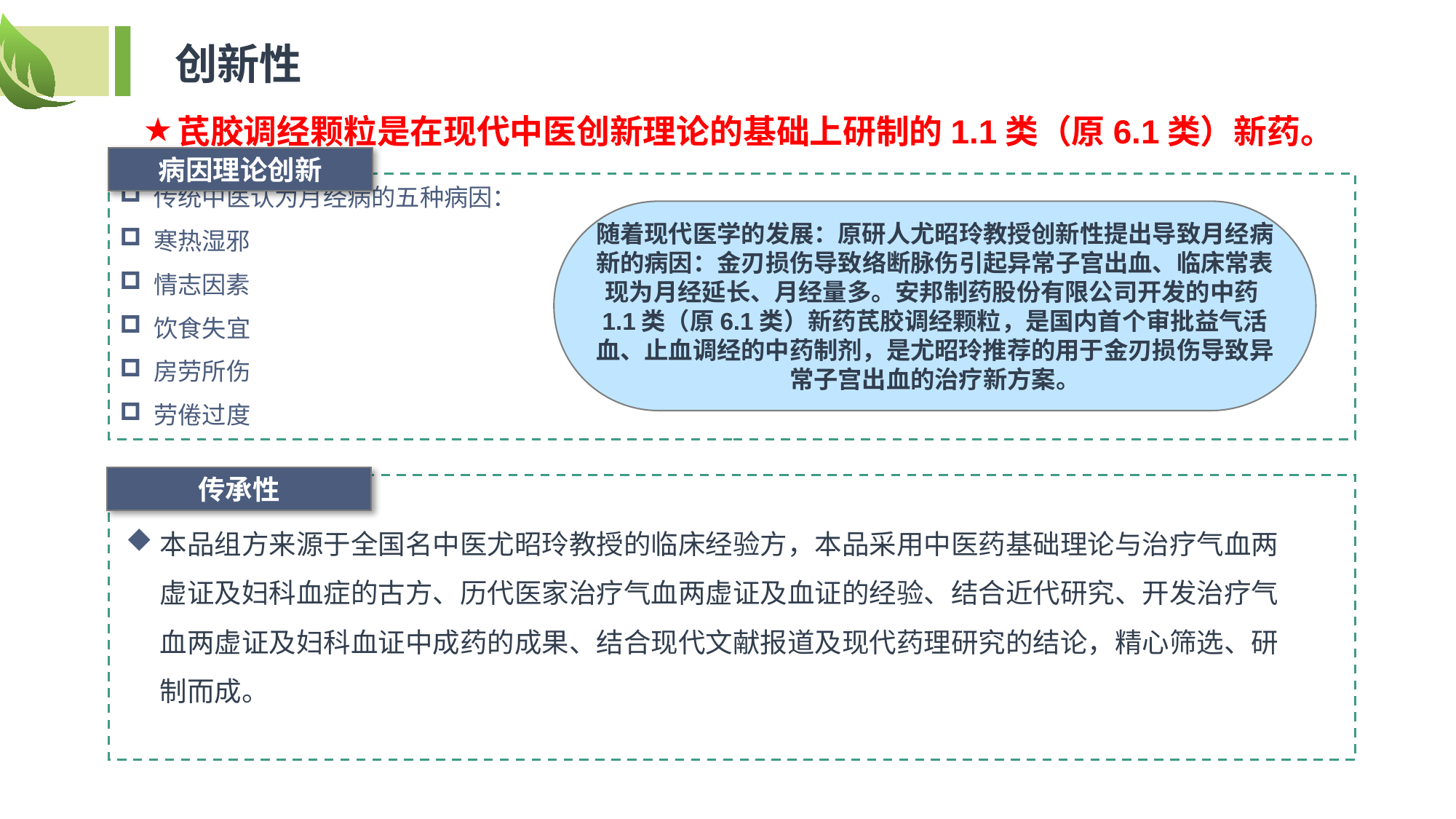

创新性
芪胶调经颗粒是在现代中医创新理论的基础上研制的1.1类（原6.1类）新药。
病因理论创新

传统中医认为月经病的五种病因：
寒热湿邪
情志因素
饮食失宜
房劳所伤
劳倦过度

随着现代医学的发展：原研人尤昭玲教授创新性提出导致月经病新的病因：金刃损伤导致络断脉伤引起异常子宫出血、临床常表现为月经延长、月经量多。安邦制药股份有限公司开发的中药1.1类（原6.1类）新药芪胶调经颗粒，是国内首个审批益气活血、止血调经的中药制剂，是尤昭玲推荐的用于金刃损伤导致异常子宫出血的治疗新方案。
传承性

本品组方来源于全国名中医尤昭玲教授的临床经验方，本品采用中医药基础理论与治疗气血两虚证及妇科血症的古方、历代医家治疗气血两虚证及血证的经验、结合近代研究、开发治疗气血两虚证及妇科血证中成药的成果、结合现代文献报道及现代药理研究的结论，精心筛选、研制而成。